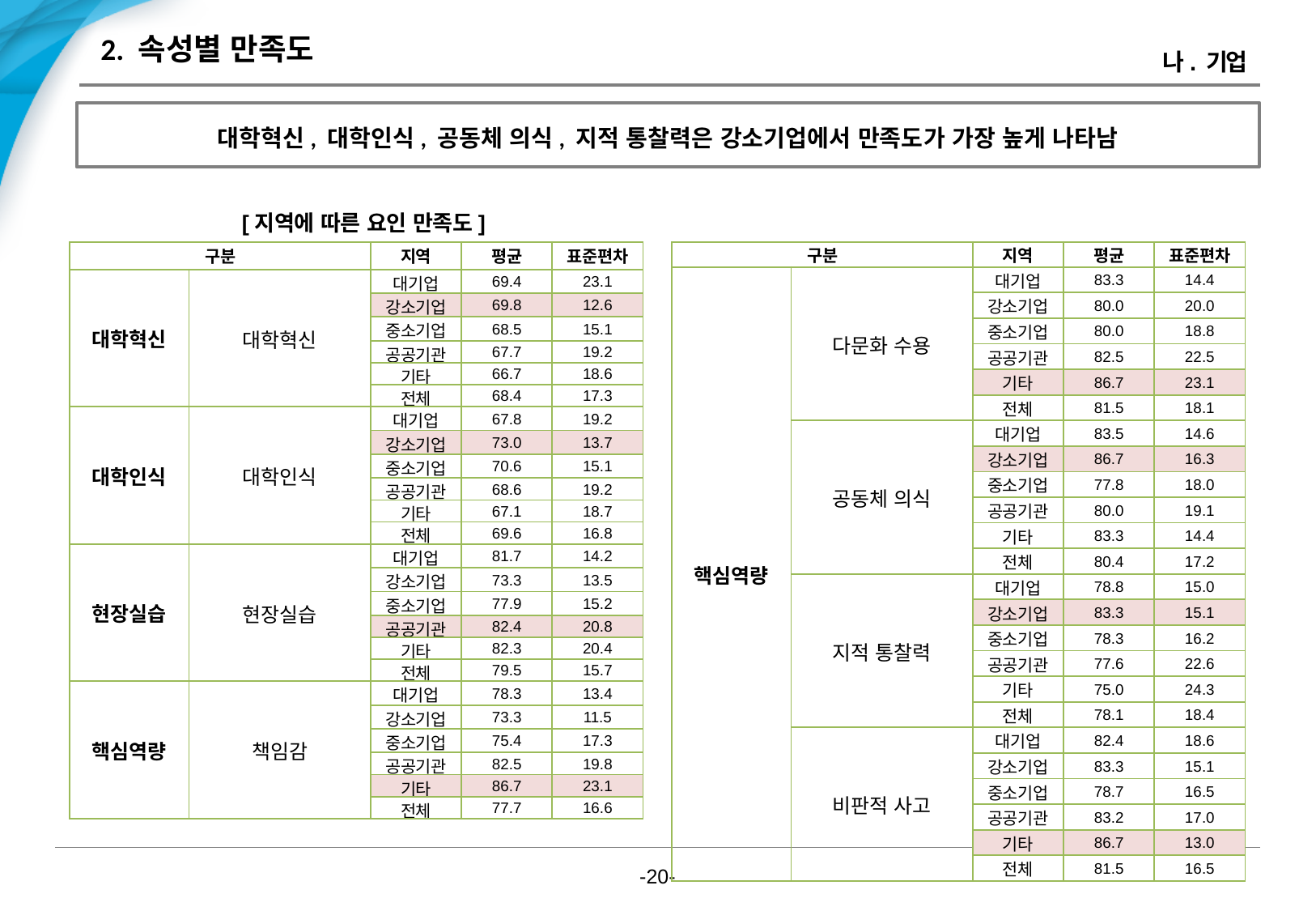

# 2. 속성별 만족도
나. 기업
대학혁신, 대학인식, 공동체 의식, 지적 통찰력은 강소기업에서 만족도가 가장 높게 나타남
[지역에 따른 요인 만족도]
| 구분 |  | 지역 | 평균 | 표준편차 |
| --- | --- | --- | --- | --- |
| 대학혁신 | 대학혁신 | 대기업 | 69.4 | 23.1 |
|  |  | 강소기업 | 69.8 | 12.6 |
|  |  | 중소기업 | 68.5 | 15.1 |
|  |  | 공공기관 | 67.7 | 19.2 |
|  |  | 기타 | 66.7 | 18.6 |
|  |  | 전체 | 68.4 | 17.3 |
| 대학인식 | 대학인식 | 대기업 | 67.8 | 19.2 |
|  |  | 강소기업 | 73.0 | 13.7 |
|  |  | 중소기업 | 70.6 | 15.1 |
|  |  | 공공기관 | 68.6 | 19.2 |
|  |  | 기타 | 67.1 | 18.7 |
|  |  | 전체 | 69.6 | 16.8 |
| 현장실습 | 현장실습 | 대기업 | 81.7 | 14.2 |
|  |  | 강소기업 | 73.3 | 13.5 |
|  |  | 중소기업 | 77.9 | 15.2 |
|  |  | 공공기관 | 82.4 | 20.8 |
|  |  | 기타 | 82.3 | 20.4 |
|  |  | 전체 | 79.5 | 15.7 |
| 핵심역량 | 책임감 | 대기업 | 78.3 | 13.4 |
|  |  | 강소기업 | 73.3 | 11.5 |
|  |  | 중소기업 | 75.4 | 17.3 |
|  |  | 공공기관 | 82.5 | 19.8 |
|  |  | 기타 | 86.7 | 23.1 |
|  |  | 전체 | 77.7 | 16.6 |
| 구분 |  | 지역 | 평균 | 표준편차 |
| --- | --- | --- | --- | --- |
| 핵심역량 | 다문화 수용 | 대기업 | 83.3 | 14.4 |
|  |  | 강소기업 | 80.0 | 20.0 |
|  |  | 중소기업 | 80.0 | 18.8 |
|  |  | 공공기관 | 82.5 | 22.5 |
|  |  | 기타 | 86.7 | 23.1 |
|  |  | 전체 | 81.5 | 18.1 |
|  | 공동체 의식 | 대기업 | 83.5 | 14.6 |
|  |  | 강소기업 | 86.7 | 16.3 |
|  |  | 중소기업 | 77.8 | 18.0 |
|  |  | 공공기관 | 80.0 | 19.1 |
|  |  | 기타 | 83.3 | 14.4 |
|  |  | 전체 | 80.4 | 17.2 |
|  | 지적 통찰력 | 대기업 | 78.8 | 15.0 |
|  |  | 강소기업 | 83.3 | 15.1 |
|  |  | 중소기업 | 78.3 | 16.2 |
|  |  | 공공기관 | 77.6 | 22.6 |
|  |  | 기타 | 75.0 | 24.3 |
|  |  | 전체 | 78.1 | 18.4 |
|  | 비판적 사고 | 대기업 | 82.4 | 18.6 |
|  |  | 강소기업 | 83.3 | 15.1 |
|  |  | 중소기업 | 78.7 | 16.5 |
|  |  | 공공기관 | 83.2 | 17.0 |
|  |  | 기타 | 86.7 | 13.0 |
|  |  | 전체 | 81.5 | 16.5 |
-20-